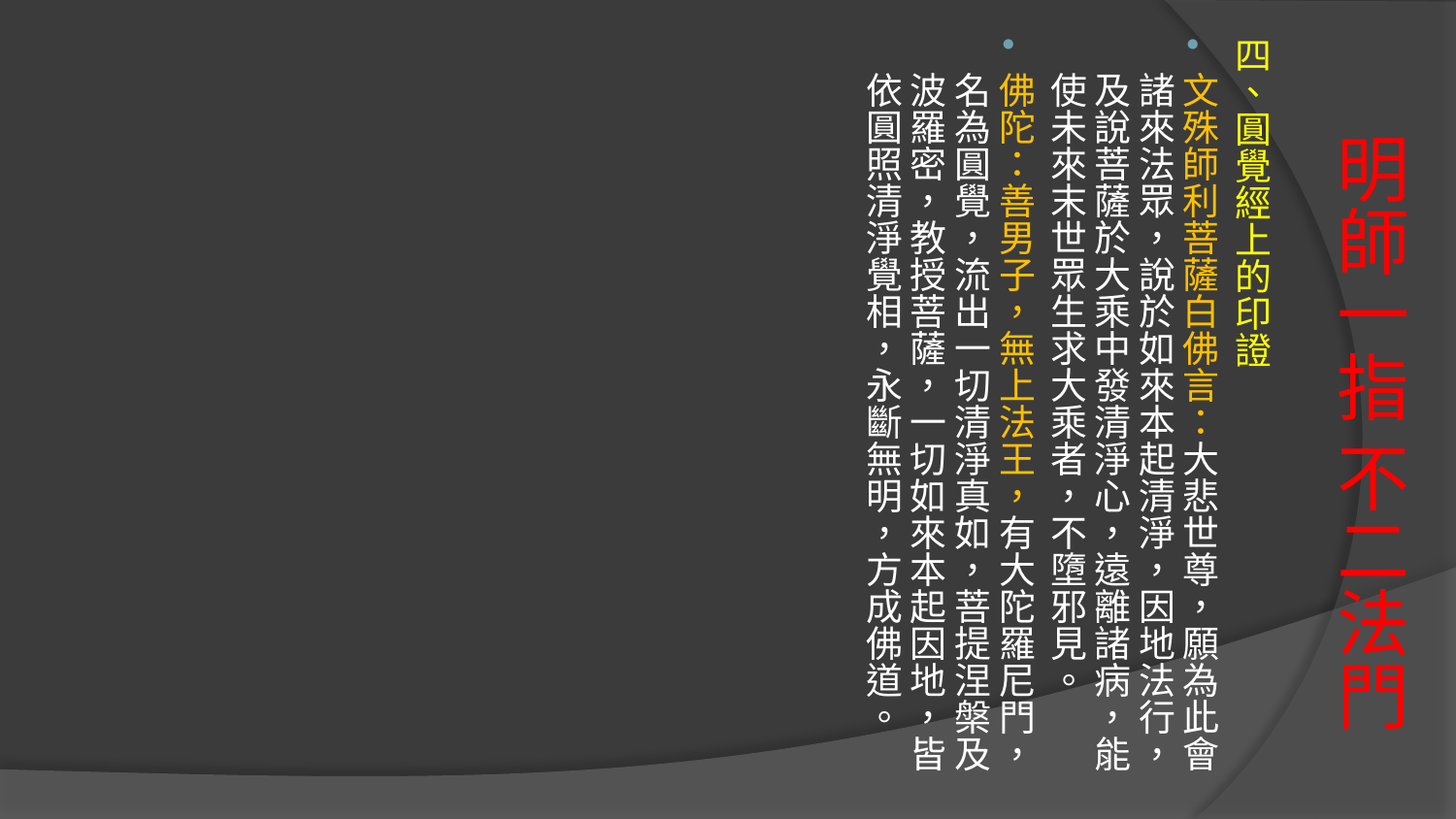

四、圓覺經上的印證
文殊師利菩薩白佛言：大悲世尊，願為此會諸來法眾，說於如來本起清淨，因地法行，及說菩薩於大乘中發清淨心，遠離諸病，能使未來末世眾生求大乘者，不墮邪見。
佛陀：善男子，無上法王，有大陀羅尼門，名為圓覺，流出一切清淨真如，菩提涅槃及波羅密，教授菩薩，一切如來本起因地，皆依圓照清淨覺相，永斷無明，方成佛道。

# 明師一指 不二法門